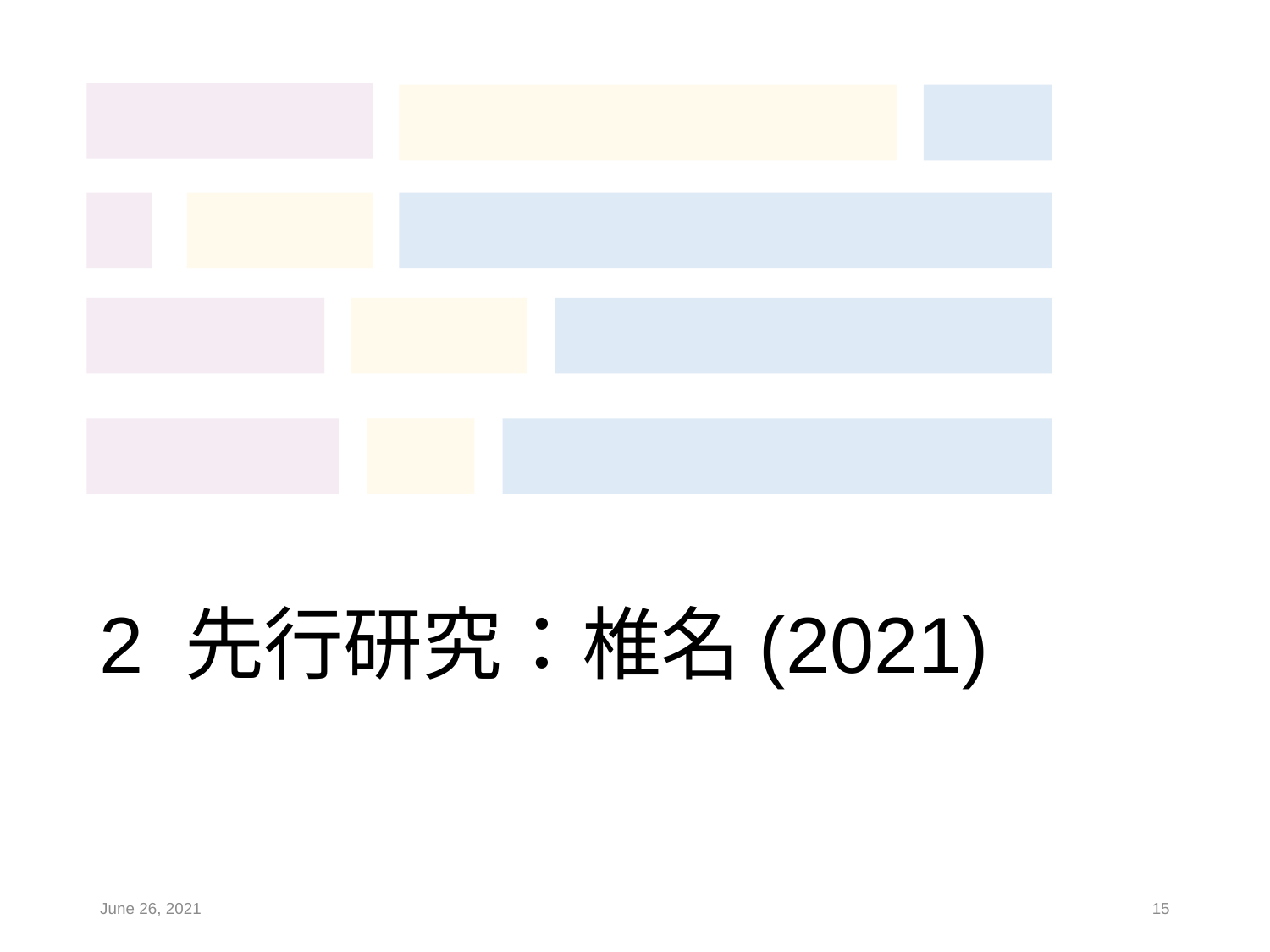

# 2 先行研究：椎名(2021)

June 26, 2021

15